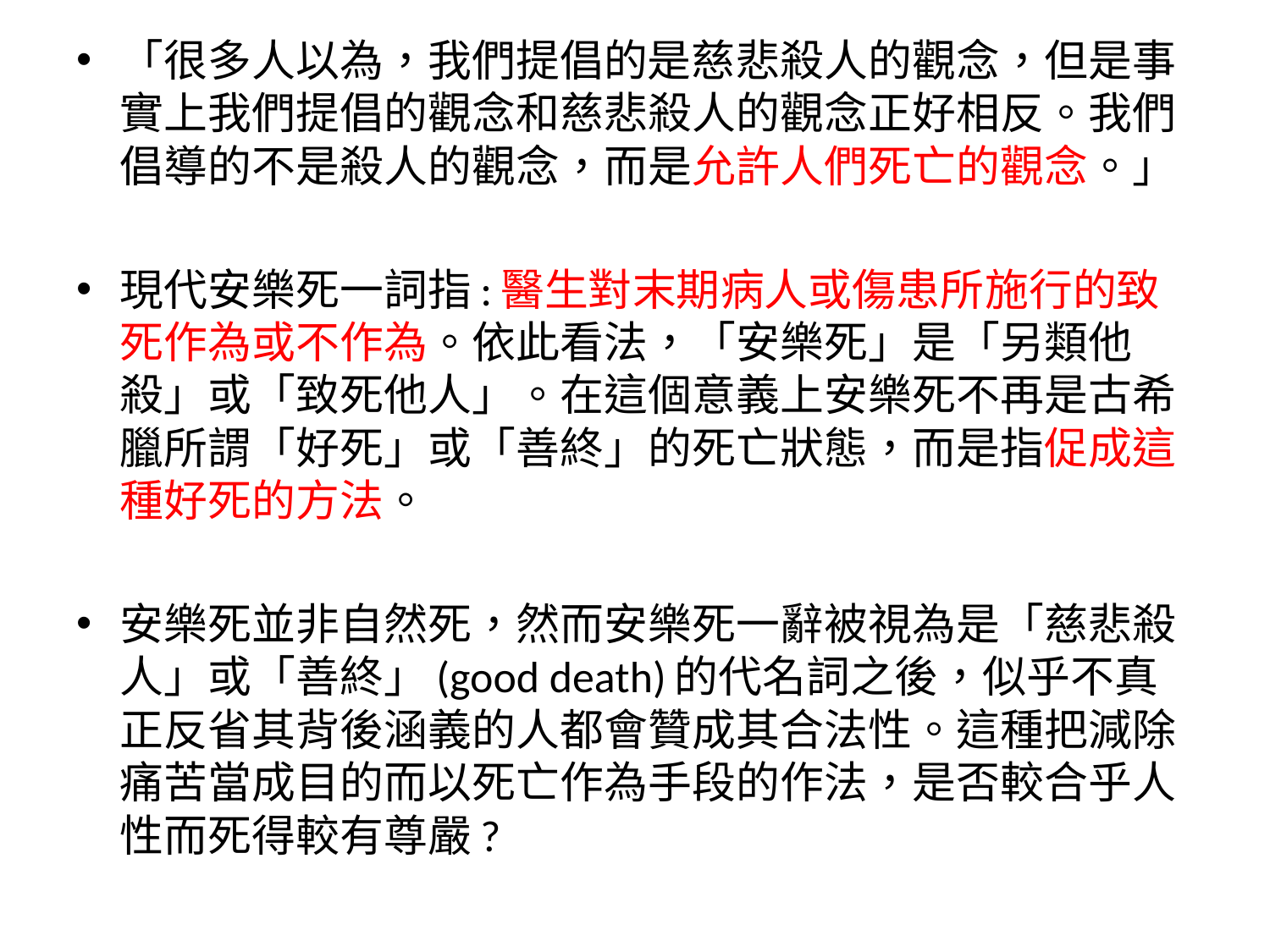

「很多人以為，我們提倡的是慈悲殺人的觀念，但是事實上我們提倡的觀念和慈悲殺人的觀念正好相反。我們倡導的不是殺人的觀念，而是允許人們死亡的觀念。」

現代安樂死一詞指:醫生對末期病人或傷患所施行的致死作為或不作為。依此看法，「安樂死」是「另類他殺」或「致死他人」。在這個意義上安樂死不再是古希臘所謂「好死」或「善終」的死亡狀態，而是指促成這種好死的方法。

安樂死並非自然死，然而安樂死一辭被視為是「慈悲殺人」或「善終」(good death)的代名詞之後，似乎不真正反省其背後涵義的人都會贊成其合法性。這種把減除痛苦當成目的而以死亡作為手段的作法，是否較合乎人性而死得較有尊嚴?